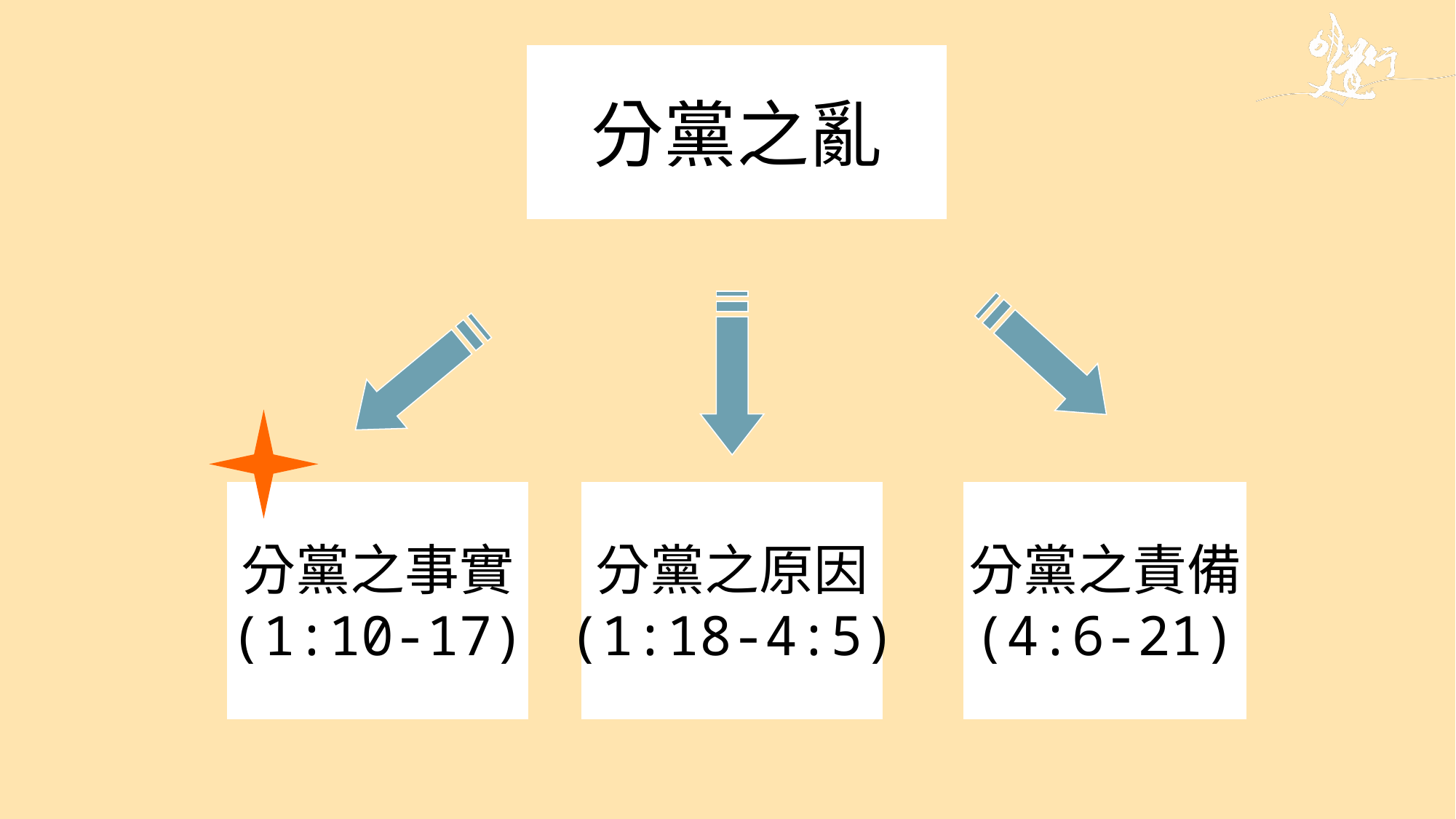

分黨之亂

分黨之事實
(1:10-17)
分黨之原因
(1:18-4:5)
分黨之責備
(4:6-21)